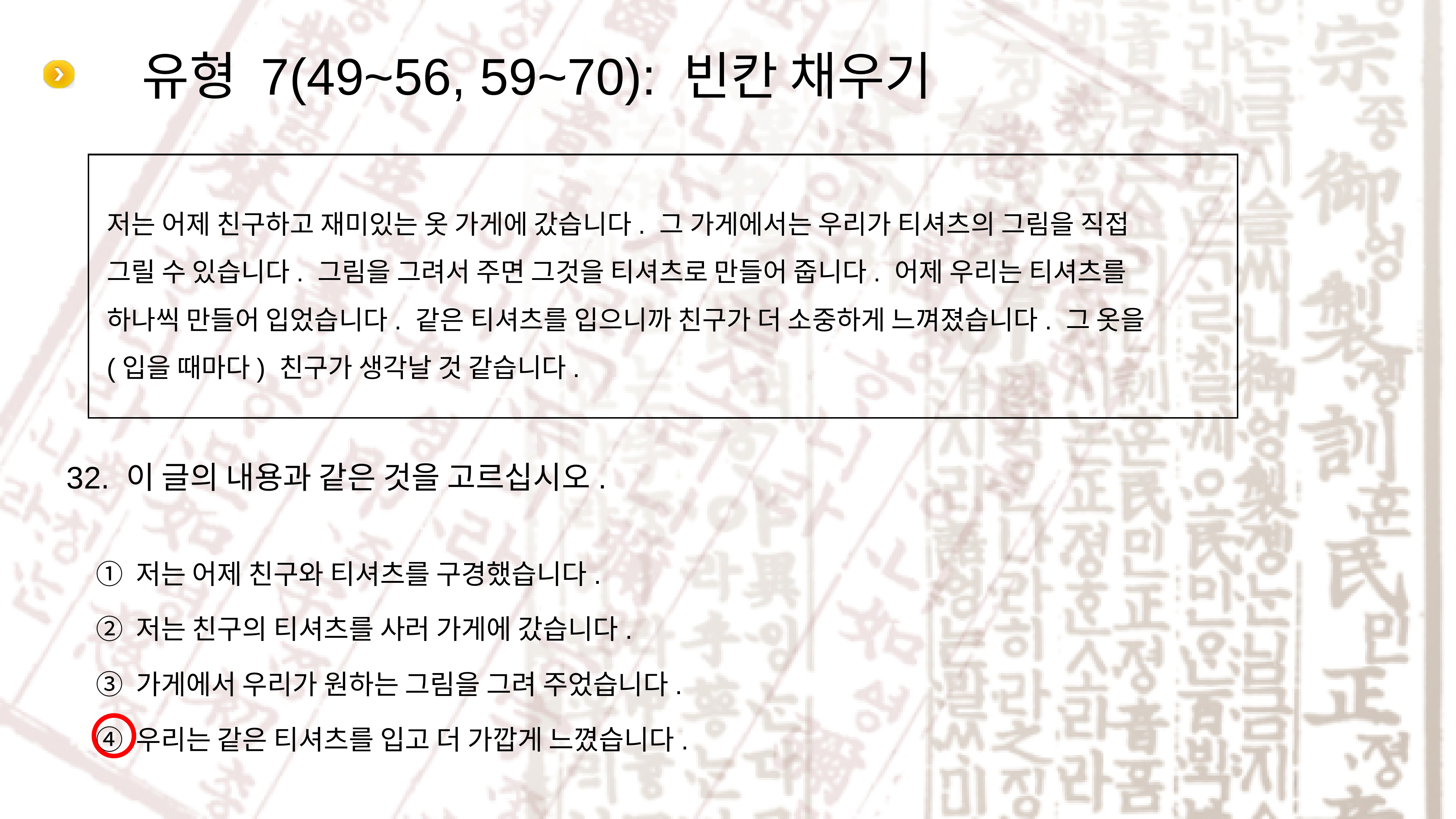

# 유형 7(49~56, 59~70): 빈칸 채우기
저는 어제 친구하고 재미있는 옷 가게에 갔습니다. 그 가게에서는 우리가 티셔츠의 그림을 직접 그릴 수 있습니다. 그림을 그려서 주면 그것을 티셔츠로 만들어 줍니다. 어제 우리는 티셔츠를 하나씩 만들어 입었습니다. 같은 티셔츠를 입으니까 친구가 더 소중하게 느껴졌습니다. 그 옷을 (입을 때마다) 친구가 생각날 것 같습니다.

32. 이 글의 내용과 같은 것을 고르십시오.
① 저는 어제 친구와 티셔츠를 구경했습니다.
② 저는 친구의 티셔츠를 사러 가게에 갔습니다.
③ 가게에서 우리가 원하는 그림을 그려 주었습니다.
④ 우리는 같은 티셔츠를 입고 더 가깝게 느꼈습니다.